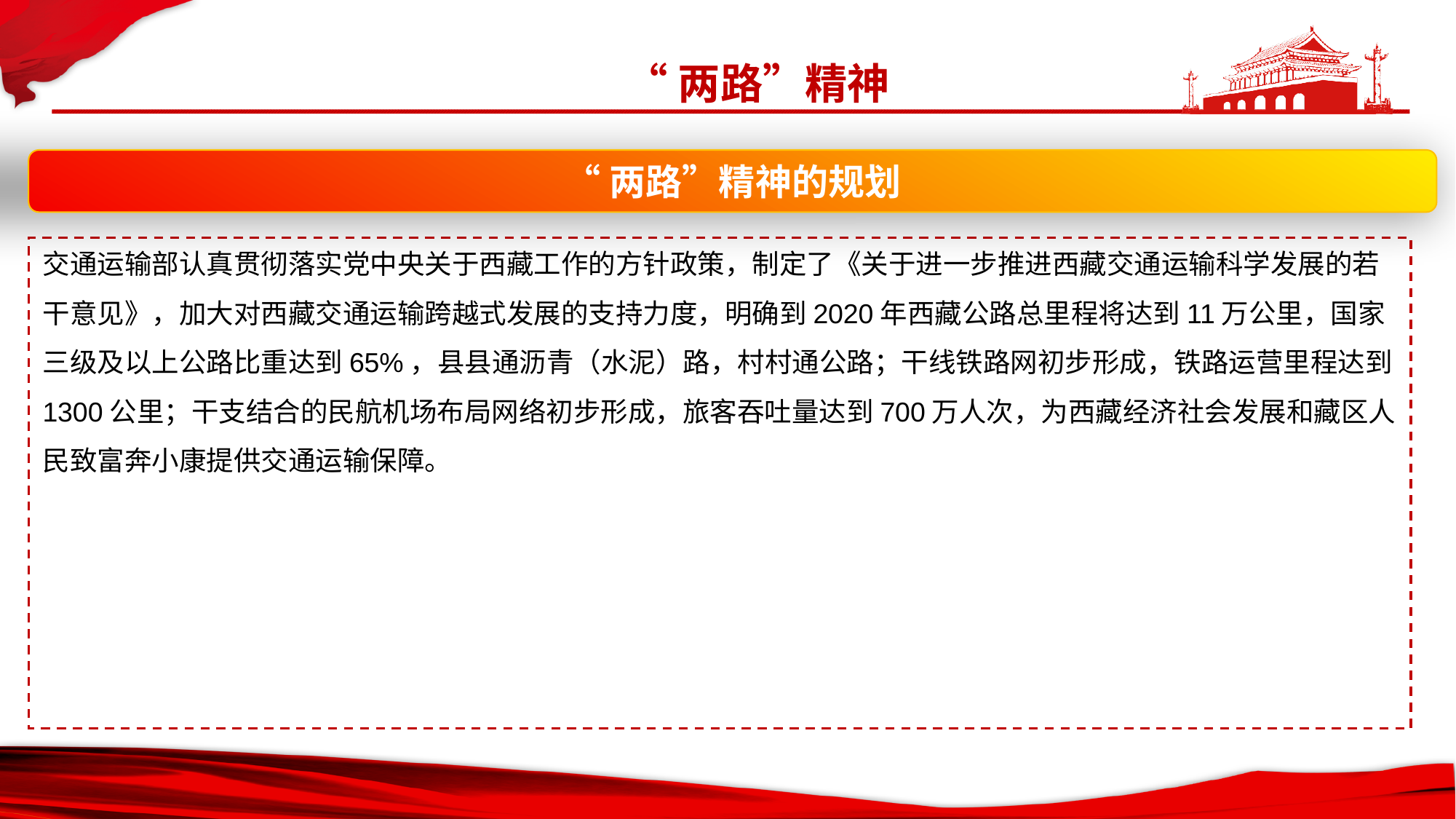

“两路”精神
“两路”精神的规划
交通运输部认真贯彻落实党中央关于西藏工作的方针政策，制定了《关于进一步推进西藏交通运输科学发展的若干意见》，加大对西藏交通运输跨越式发展的支持力度，明确到2020年西藏公路总里程将达到11万公里，国家三级及以上公路比重达到65%，县县通沥青（水泥）路，村村通公路；干线铁路网初步形成，铁路运营里程达到1300公里；干支结合的民航机场布局网络初步形成，旅客吞吐量达到700万人次，为西藏经济社会发展和藏区人民致富奔小康提供交通运输保障。